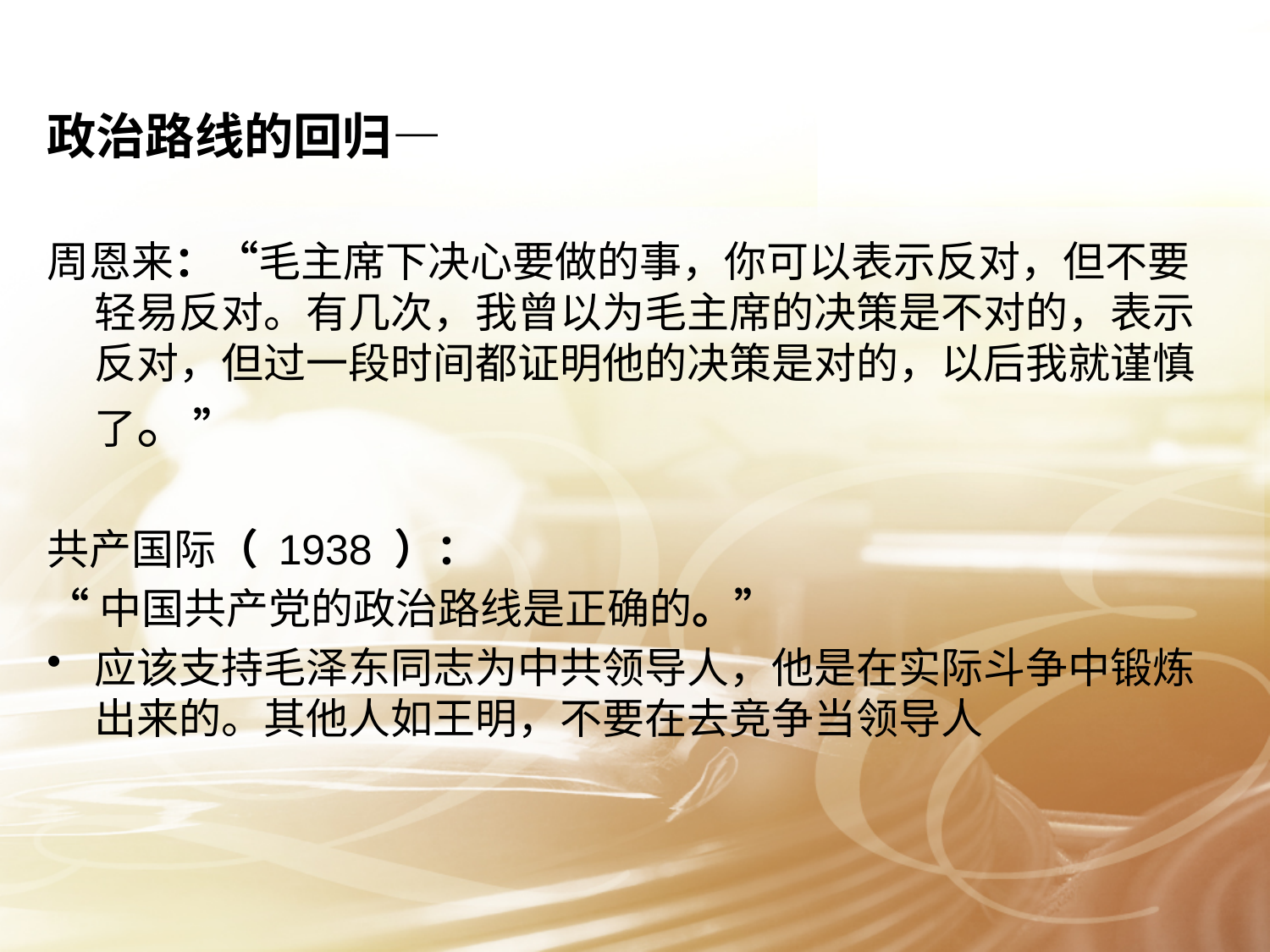

#
政治路线的回归—

周恩来：“毛主席下决心要做的事，你可以表示反对，但不要轻易反对。有几次，我曾以为毛主席的决策是不对的，表示反对，但过一段时间都证明他的决策是对的，以后我就谨慎了。”

共产国际（ 1938 ）：
“中国共产党的政治路线是正确的。”
应该支持毛泽东同志为中共领导人，他是在实际斗争中锻炼出来的。其他人如王明，不要在去竞争当领导人